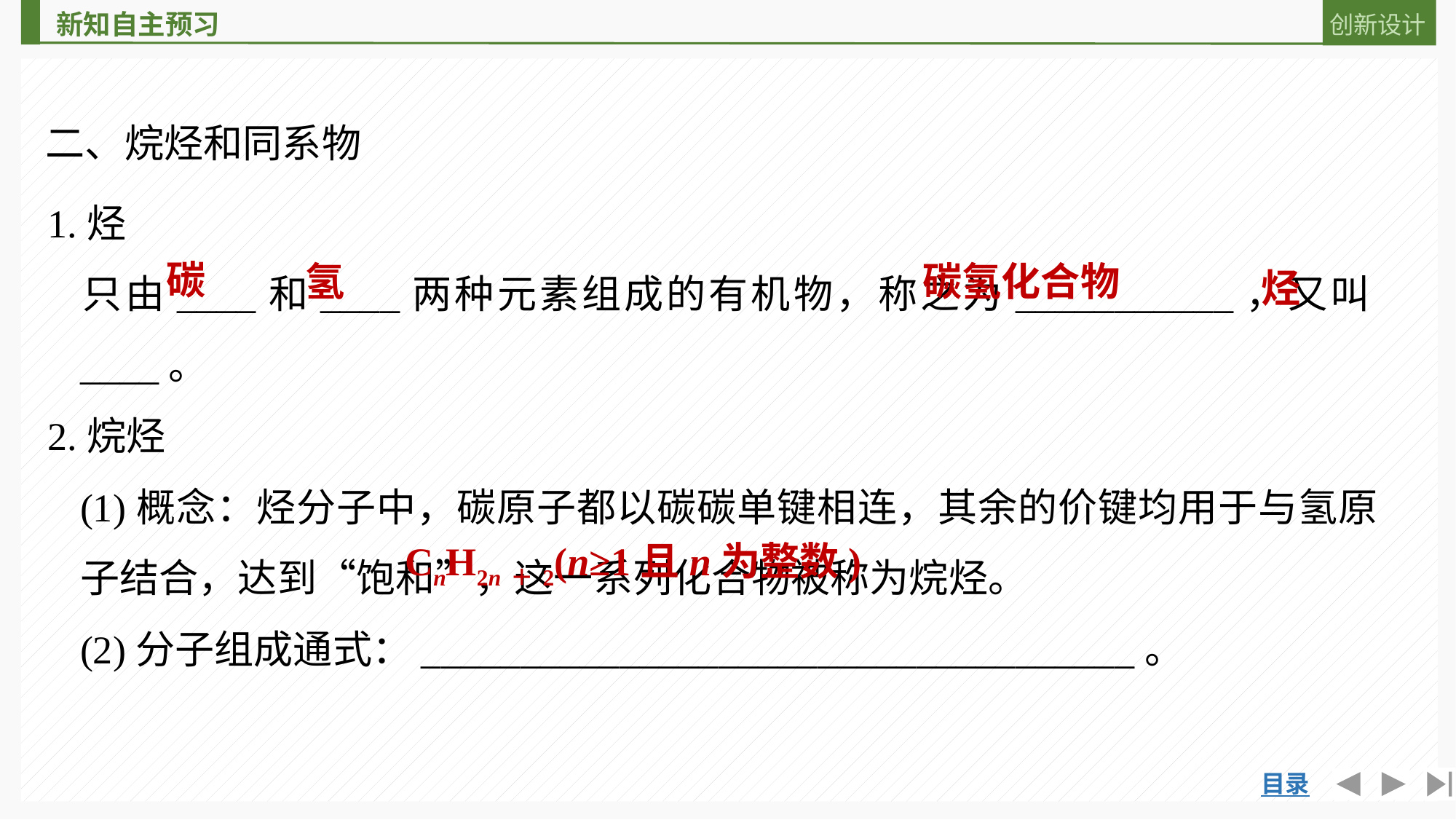

二、烷烃和同系物
1.烃
	只由____和____两种元素组成的有机物，称之为___________，又叫____。
2.烷烃
	(1)概念：烃分子中，碳原子都以碳碳单键相连，其余的价键均用于与氢原子结合，达到“饱和”，这一系列化合物被称为烷烃。
	(2)分子组成通式：____________________________________。
碳
氢
碳氢化合物
烃
CnH2n＋2(n≥1且n为整数)